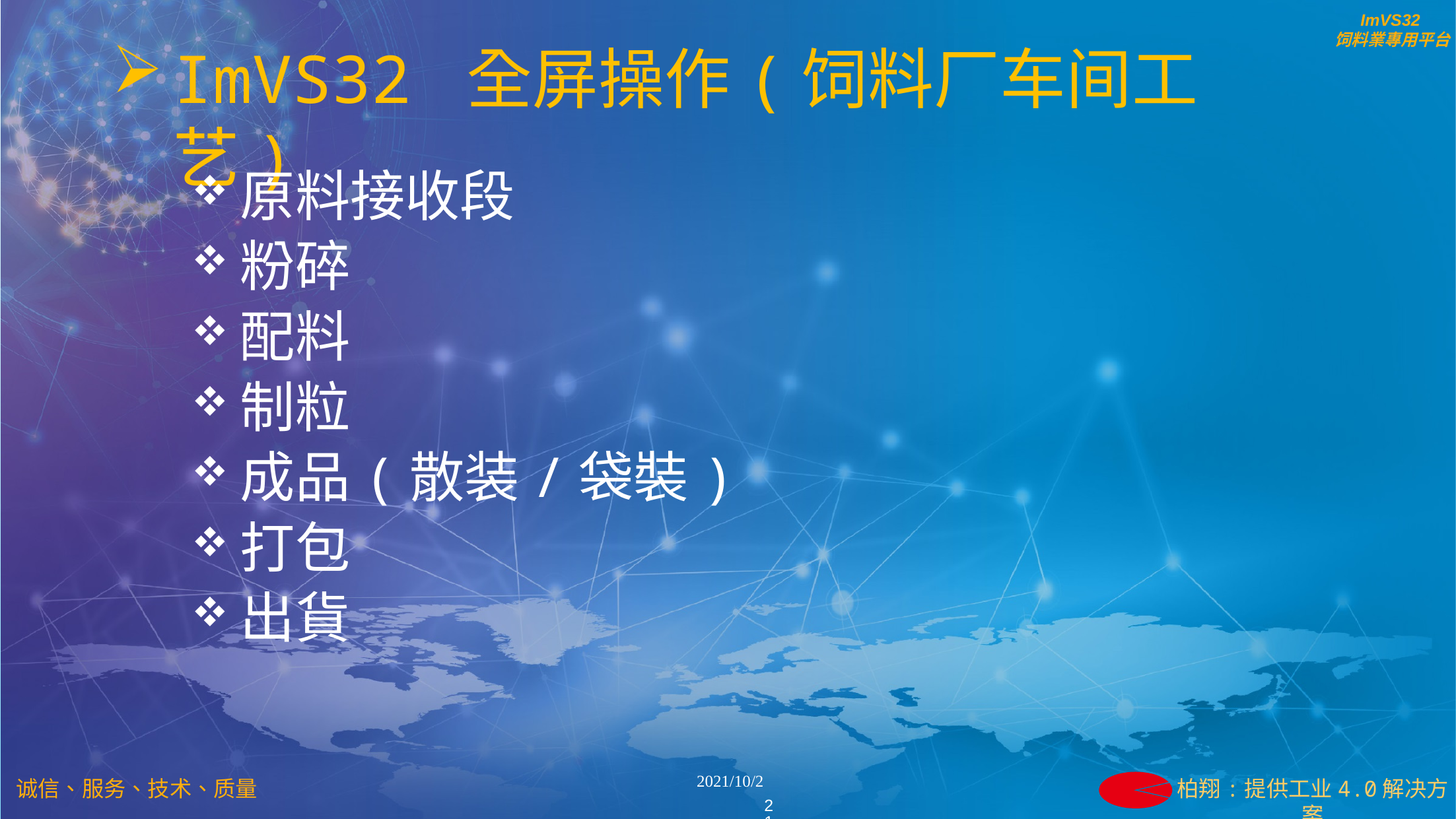

ImVS32 全屏操作(饲料厂车间工艺)
原料接收段
粉碎
配料
制粒
成品(散装/袋裝)
打包
出貨

21